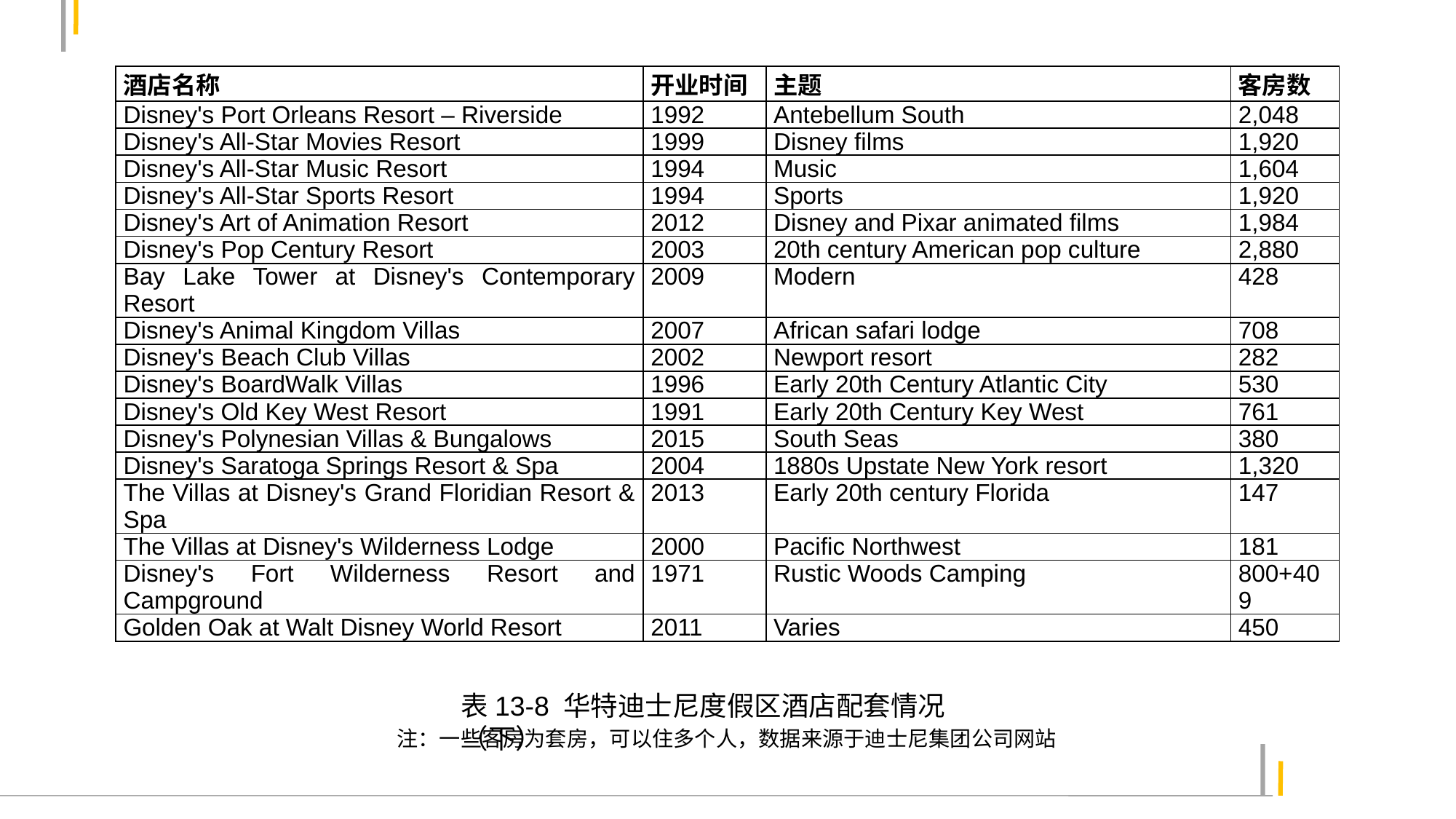

| 酒店名称 | 开业时间 | 主题 | 客房数 |
| --- | --- | --- | --- |
| Disney's Port Orleans Resort – Riverside | 1992 | Antebellum South | 2,048 |
| Disney's All-Star Movies Resort | 1999 | Disney films | 1,920 |
| Disney's All-Star Music Resort | 1994 | Music | 1,604 |
| Disney's All-Star Sports Resort | 1994 | Sports | 1,920 |
| Disney's Art of Animation Resort | 2012 | Disney and Pixar animated films | 1,984 |
| Disney's Pop Century Resort | 2003 | 20th century American pop culture | 2,880 |
| Bay Lake Tower at Disney's Contemporary Resort | 2009 | Modern | 428 |
| Disney's Animal Kingdom Villas | 2007 | African safari lodge | 708 |
| Disney's Beach Club Villas | 2002 | Newport resort | 282 |
| Disney's BoardWalk Villas | 1996 | Early 20th Century Atlantic City | 530 |
| Disney's Old Key West Resort | 1991 | Early 20th Century Key West | 761 |
| Disney's Polynesian Villas & Bungalows | 2015 | South Seas | 380 |
| Disney's Saratoga Springs Resort & Spa | 2004 | 1880s Upstate New York resort | 1,320 |
| The Villas at Disney's Grand Floridian Resort & Spa | 2013 | Early 20th century Florida | 147 |
| The Villas at Disney's Wilderness Lodge | 2000 | Pacific Northwest | 181 |
| Disney's Fort Wilderness Resort and Campground | 1971 | Rustic Woods Camping | 800+409 |
| Golden Oak at Walt Disney World Resort | 2011 | Varies | 450 |
表13-8 华特迪士尼度假区酒店配套情况（下）
注：一些客房为套房，可以住多个人，数据来源于迪士尼集团公司网站